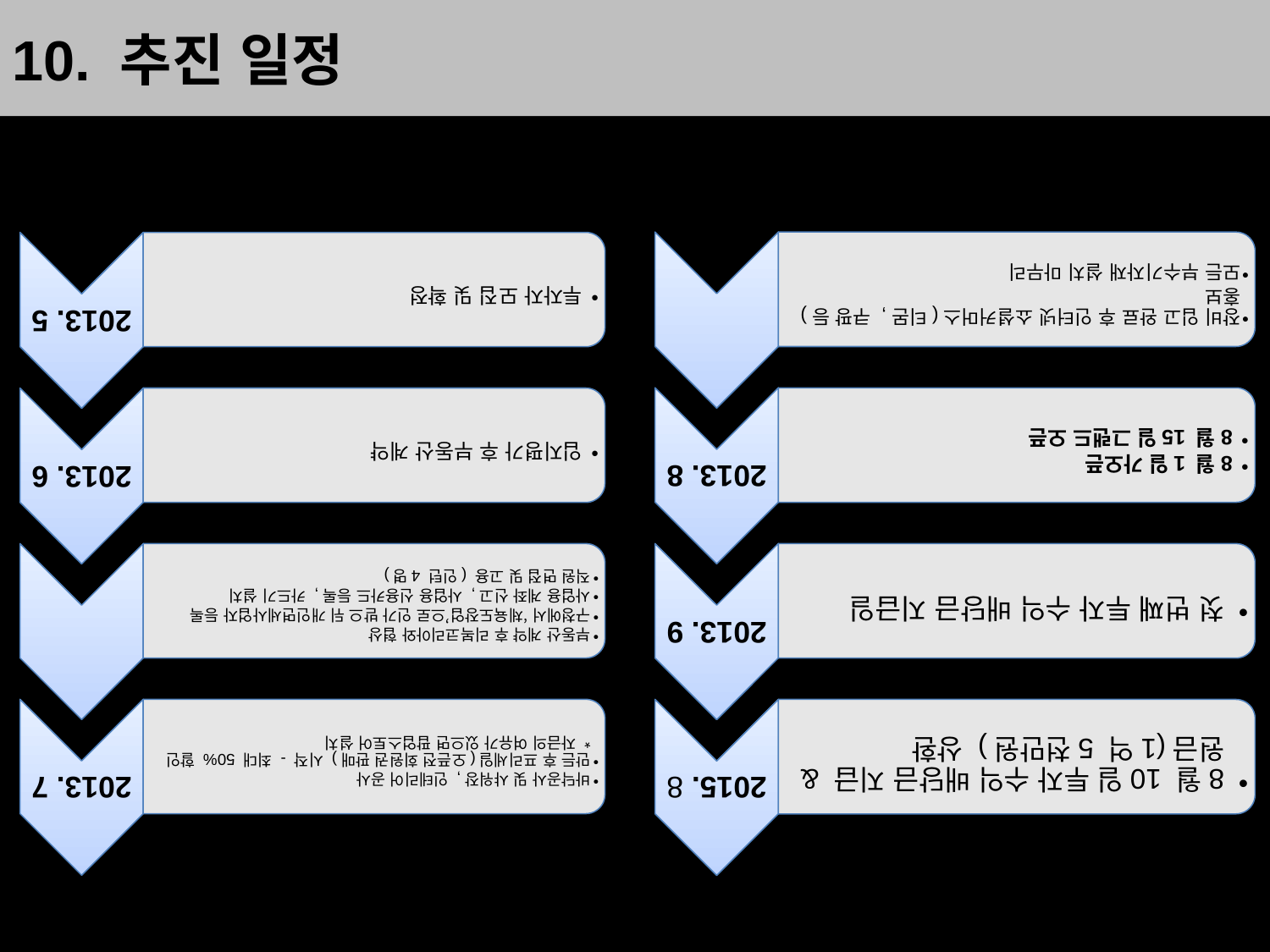

10. 추진 일정
2013. 5
투자자 모집 및 확정
2013. 6
입지평가 후 부동산 계약

부동산 계약 후 리복코리아와 협상
구청에서 ‘체육도장업’으로 인가 받으 뒤 개인면세사업자 등록
사업용 계좌 신고, 사업용 신용카드 등록, 카드기 설치
직원 면접 및 고용 (인턴 4명)
2013. 7
바닥공사 및 샤워장, 인테리어 공사
만든 후 프리세일(오픈전 회원권 판매) 시작 - 최대 50% 할인
* 자금의 여유가 있으면 팝업스토어 설치

장비 입고 완료 후 인터넷 쇼셜커머스(티몬, 쿠팡 등) 홍보
모든 부수기자재 설치 마무리
2013. 8
8월 1일 가오픈
8월 15일 그랜드 오픈
2013. 9
첫 번째 투자 수익 배당금 지급일
2015. 8
8월 10일 투자 수익 배당금 지급 & 원금(1억 5천만원) 상환